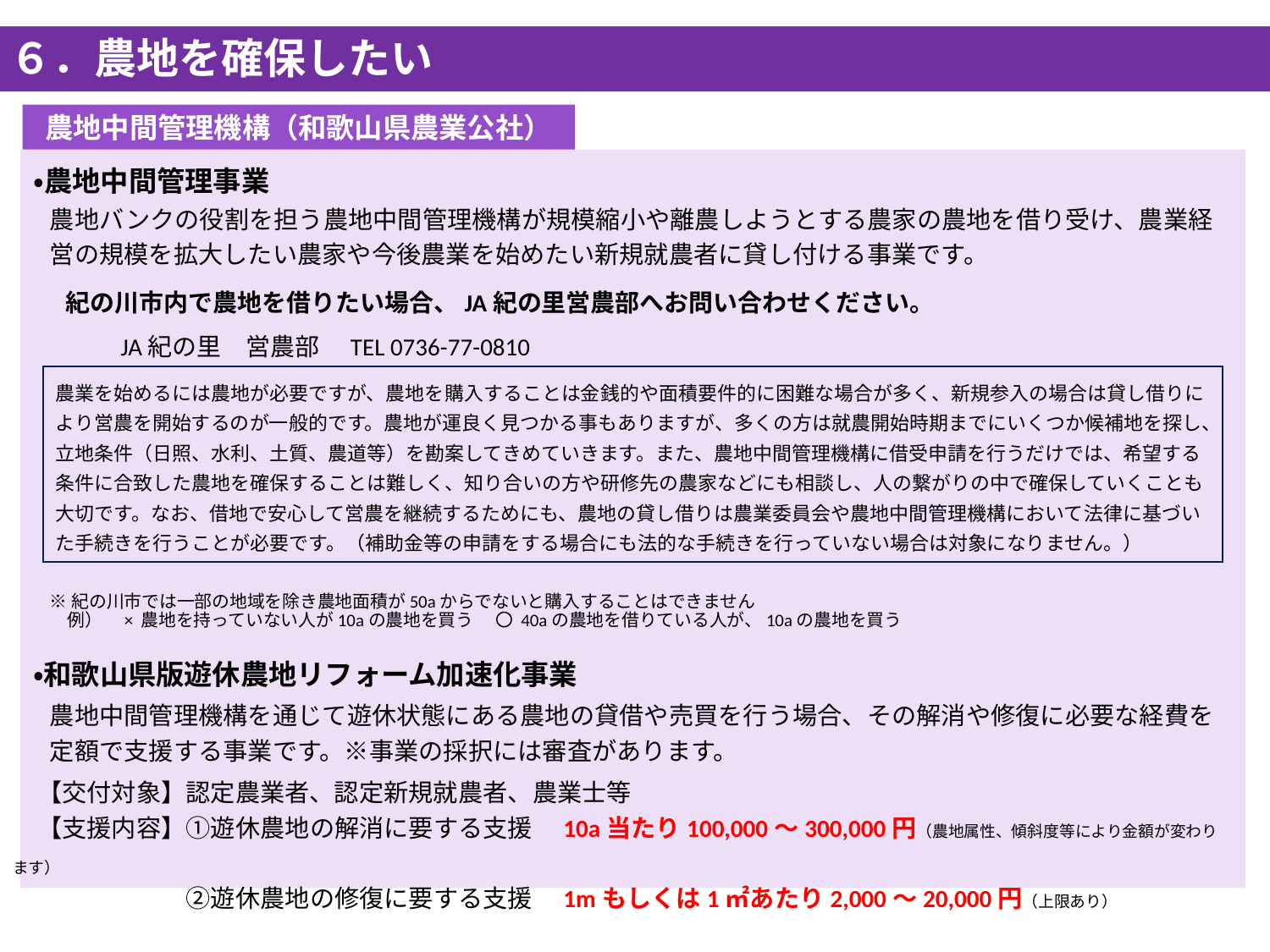

６．農地を確保したい
農地中間管理機構（和歌山県農業公社）

・農地中間管理事業
農地バンクの役割を担う農地中間管理機構が規模縮小や離農しようとする農家の農地を借り受け、農業経営の規模を拡大したい農家や今後農業を始めたい新規就農者に貸し付ける事業です。

紀の川市内で農地を借りたい場合、JA紀の里営農部へお問い合わせください。
　　JA紀の里　営農部　TEL 0736-77-0810

農業を始めるには農地が必要ですが、農地を購入することは金銭的や面積要件的に困難な場合が多く、新規参入の場合は貸し借りにより営農を開始するのが一般的です。農地が運良く見つかる事もありますが、多くの方は就農開始時期までにいくつか候補地を探し、立地条件（日照、水利、土質、農道等）を勘案してきめていきます。また、農地中間管理機構に借受申請を行うだけでは、希望する条件に合致した農地を確保することは難しく、知り合いの方や研修先の農家などにも相談し、人の繋がりの中で確保していくことも大切です。なお、借地で安心して営農を継続するためにも、農地の貸し借りは農業委員会や農地中間管理機構において法律に基づいた手続きを行うことが必要です。（補助金等の申請をする場合にも法的な手続きを行っていない場合は対象になりません。）
※紀の川市では一部の地域を除き農地面積が50aからでないと購入することはできません
　例）　× 農地を持っていない人が10aの農地を買う 　〇 40aの農地を借りている人が、10aの農地を買う

・和歌山県版遊休農地リフォーム加速化事業
農地中間管理機構を通じて遊休状態にある農地の貸借や売買を行う場合、その解消や修復に必要な経費を定額で支援する事業です。※事業の採択には審査があります。

　【交付対象】認定農業者、認定新規就農者、農業士等
　【支援内容】①遊休農地の解消に要する支援　10a当たり100,000～300,000円（農地属性、傾斜度等により金額が変わります）
　　　　　　　②遊休農地の修復に要する支援　1mもしくは1㎡あたり2,000～20,000円（上限あり）